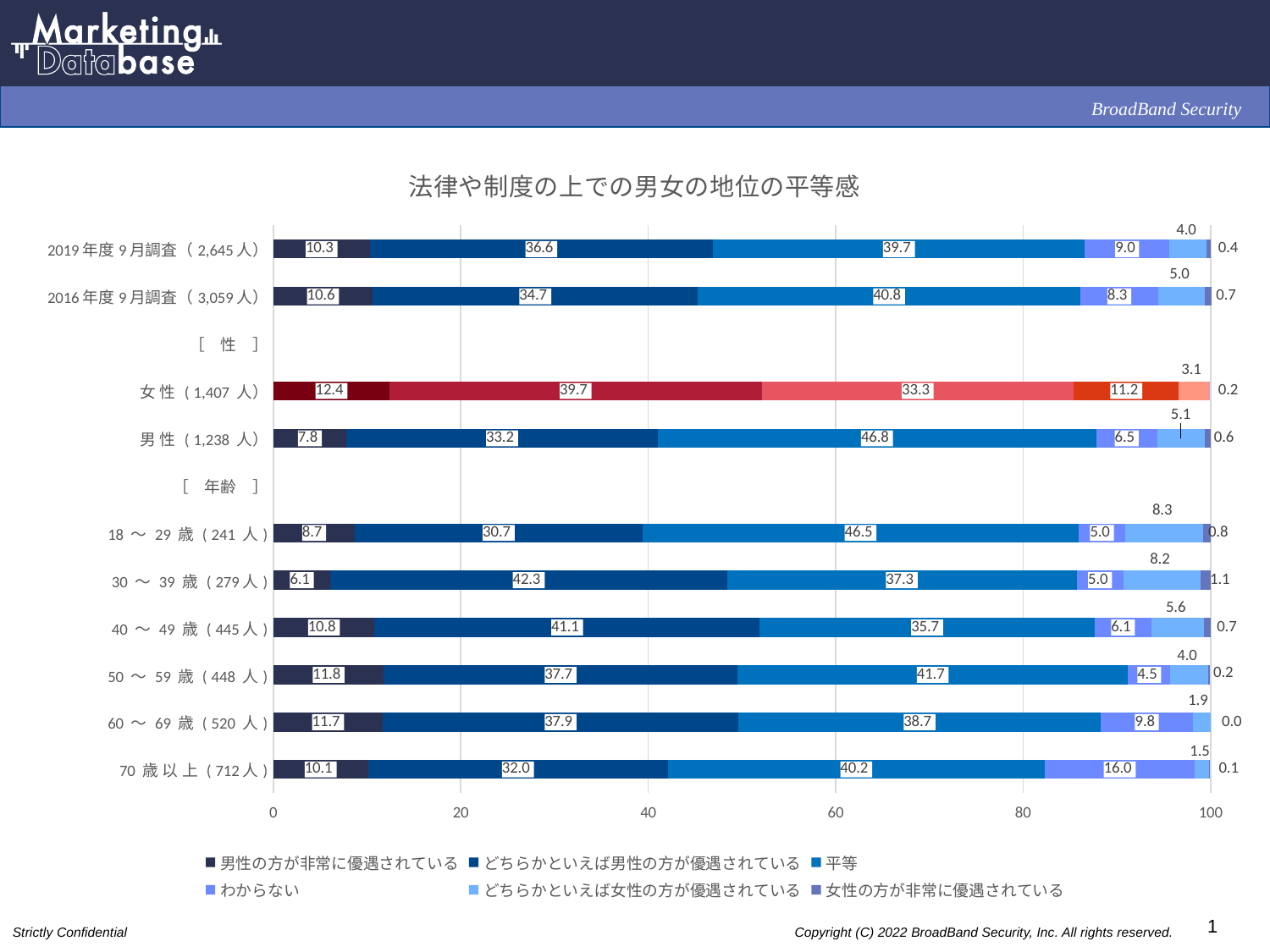

### Chart: 法律や制度の上での男女の地位の平等感

| Category | 男性の方が非常に優遇されている | どちらかといえば男性の方が優遇されている | 平等 | わからない | どちらかといえば女性の方が優遇されている | 女性の方が非常に優遇されている |
|---|---|---|---|---|---|---|
| 2019年度9月調査（2,645人） | 10.3 | 36.6 | 39.7 | 9.0 | 4.0 | 0.4 |
| 2016年度9月調査（3,059人） | 10.6 | 34.7 | 40.8 | 8.3 | 5.0 | 0.7 |
| ［　性　］ | None | None | None | None | None | None |
| 女 性 ( 1,407 人） | 12.4 | 39.7 | 33.3 | 11.2 | 3.1 | 0.2 |
| 男 性 ( 1,238 人） | 7.8 | 33.2 | 46.8 | 6.5 | 5.1 | 0.6 |
| ［　年齢　］ | None | None | None | None | None | None |
| 18 ～ 29 歳 ( 241 人) | 8.7 | 30.7 | 46.5 | 5.0 | 8.3 | 0.8 |
| 30 ～ 39 歳 ( 279人) | 6.1 | 42.3 | 37.3 | 5.0 | 8.2 | 1.1 |
| 40 ～ 49 歳 ( 445人) | 10.8 | 41.1 | 35.7 | 6.1 | 5.6 | 0.7 |
| 50 ～ 59 歳 ( 448 人) | 11.8 | 37.7 | 41.7 | 4.5 | 4.0 | 0.2 |
| 60 ～ 69 歳 ( 520 人) | 11.7 | 37.9 | 38.7 | 9.8 | 1.9 | 0.0 |
| 70 歳 以 上 ( 712人) | 10.1 | 32.0 | 40.2 | 16.0 | 1.5 | 0.1 |